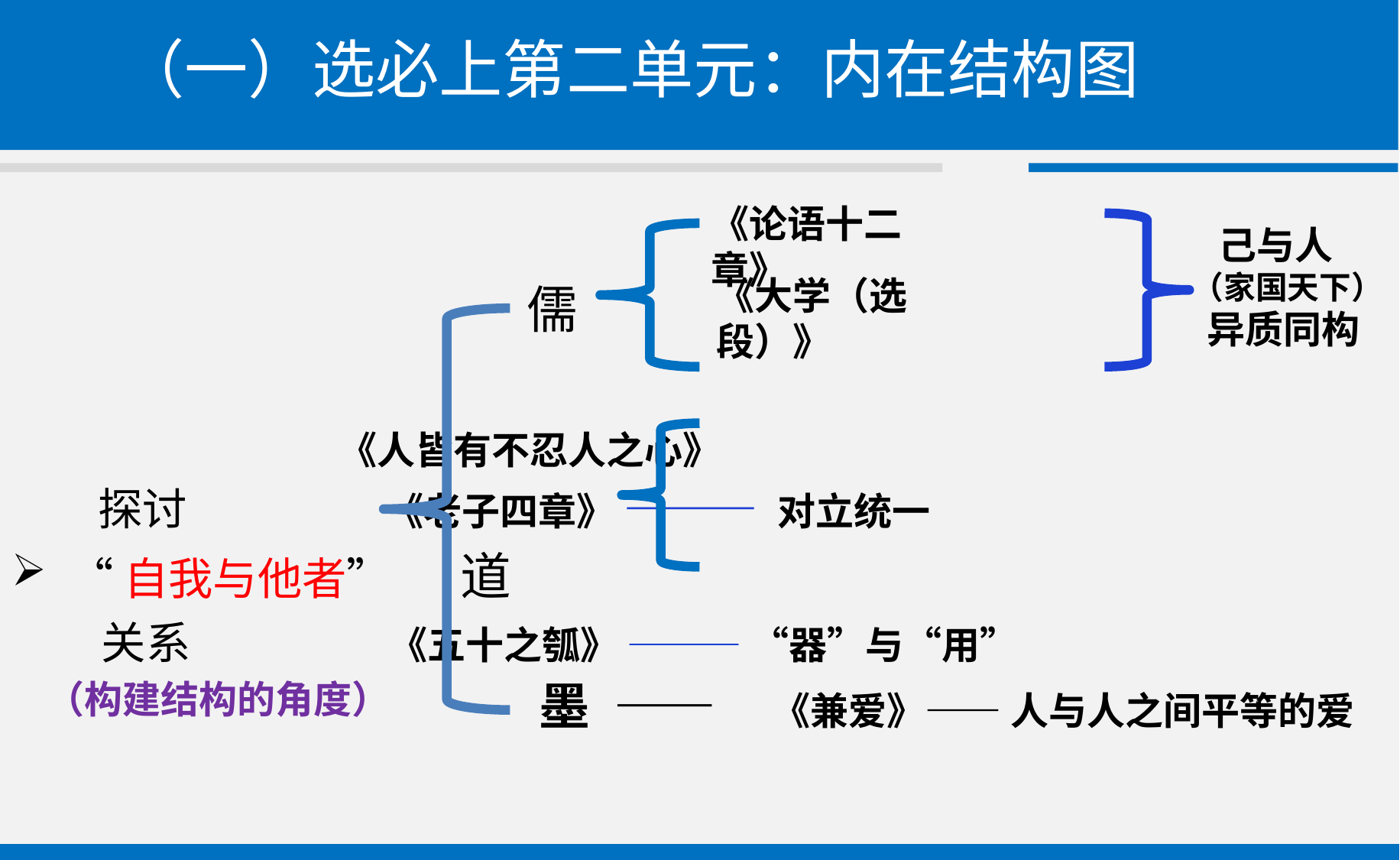

# （一）选必上第二单元：内在结构图

                                     《人皆有不忍人之心》
         探讨                    《老子四章》 ———  对立统一
“自我与他者”       道
        关系                    《五十之瓠》 ——— “器”与“用”
   （构建结构的角度）

  己与人
（家国天下）
 异质同构
《论语十二章》

《大学（选段）》
儒

墨  ——
《兼爱》—— 人与人之间平等的爱